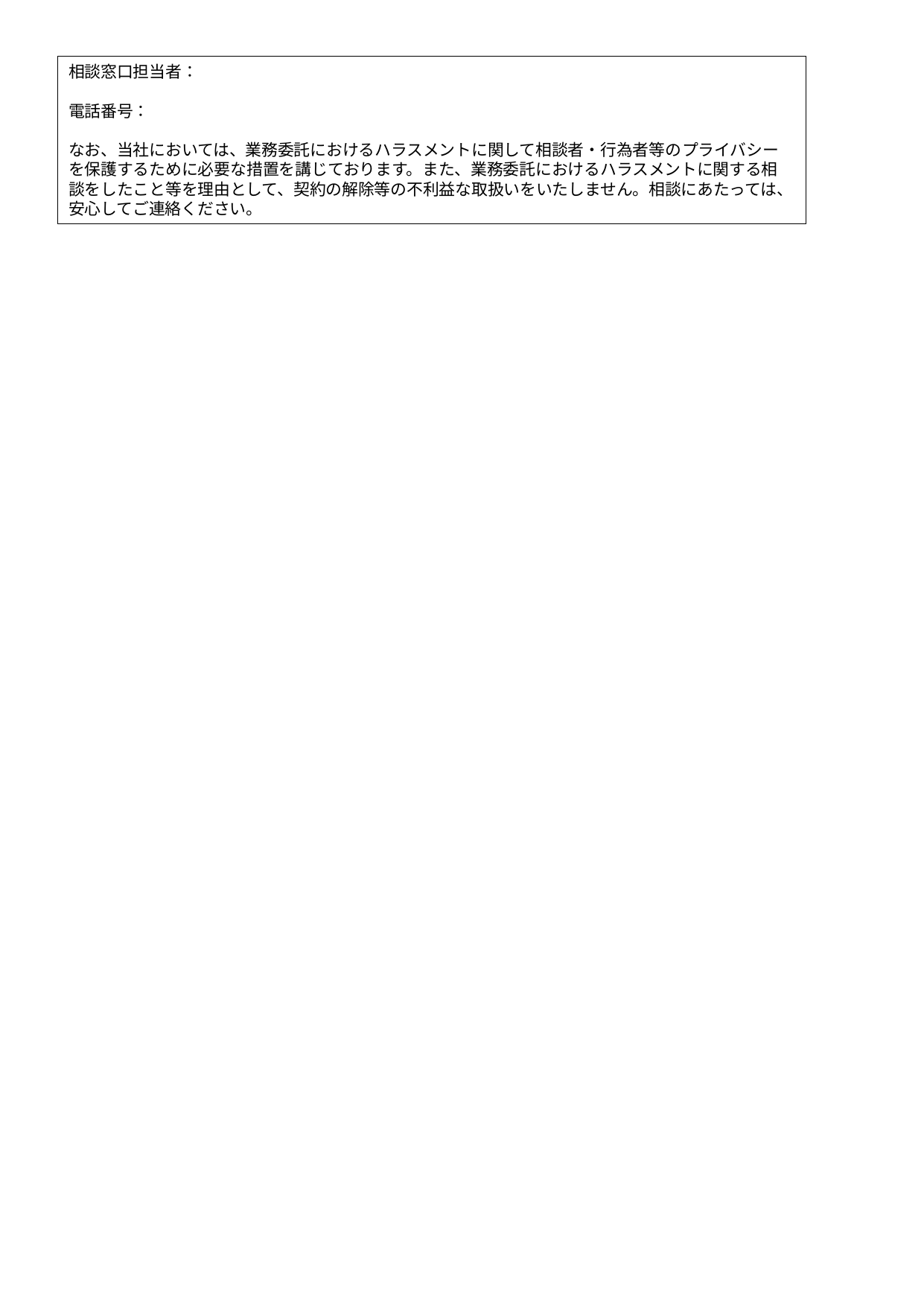

相談窓口担当者：

電話番号：

なお、当社においては、業務委託におけるハラスメントに関して相談者・行為者等のプライバシーを保護するために必要な措置を講じております。また、業務委託におけるハラスメントに関する相談をしたこと等を理由として、契約の解除等の不利益な取扱いをいたしません。相談にあたっては、安心してご連絡ください。